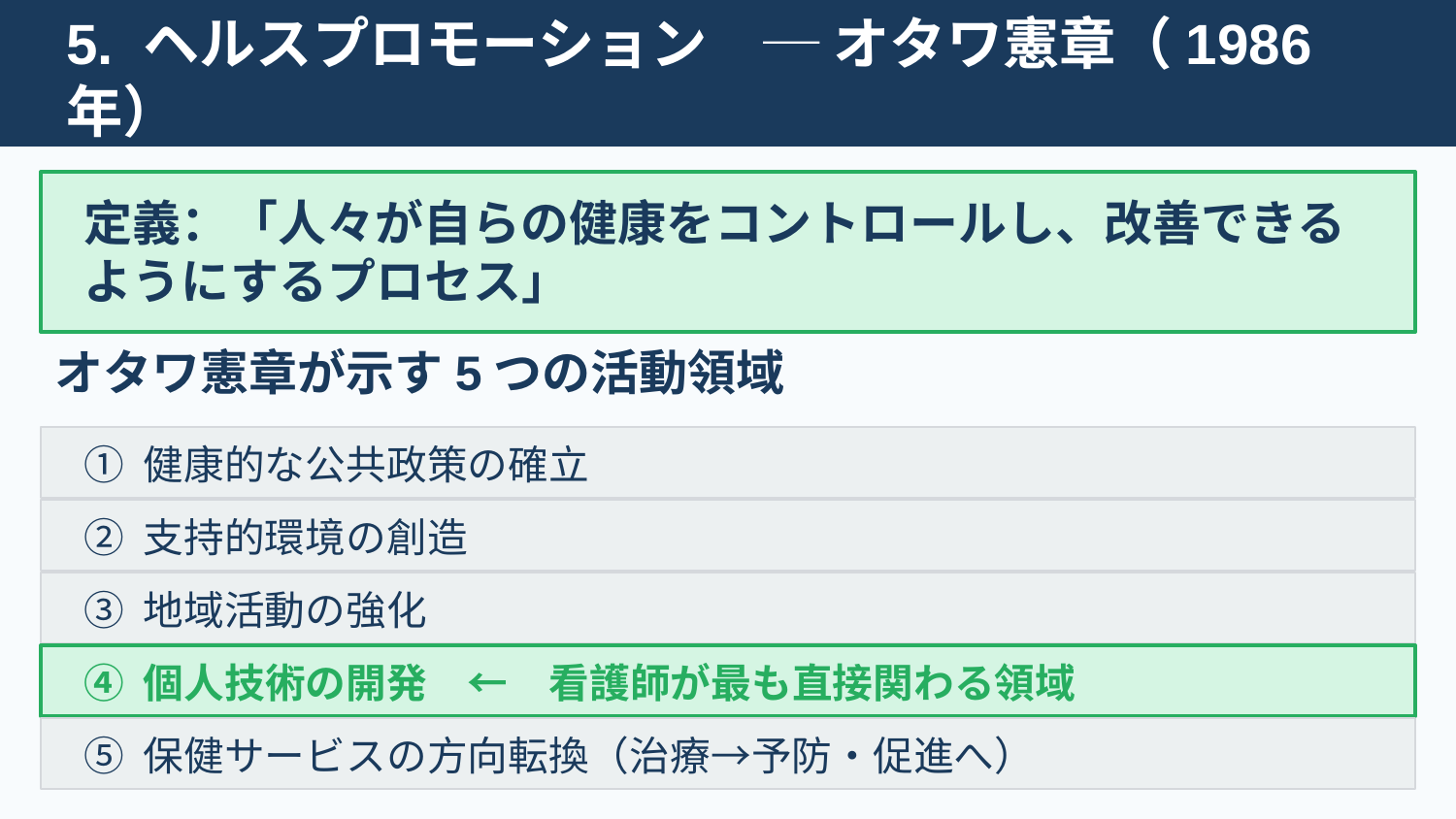

5. ヘルスプロモーション　─ オタワ憲章（1986年）

定義：「人々が自らの健康をコントロールし、改善できるようにするプロセス」
オタワ憲章が示す5つの活動領域

① 健康的な公共政策の確立

② 支持的環境の創造

③ 地域活動の強化

④ 個人技術の開発　←　看護師が最も直接関わる領域

⑤ 保健サービスの方向転換（治療→予防・促進へ）